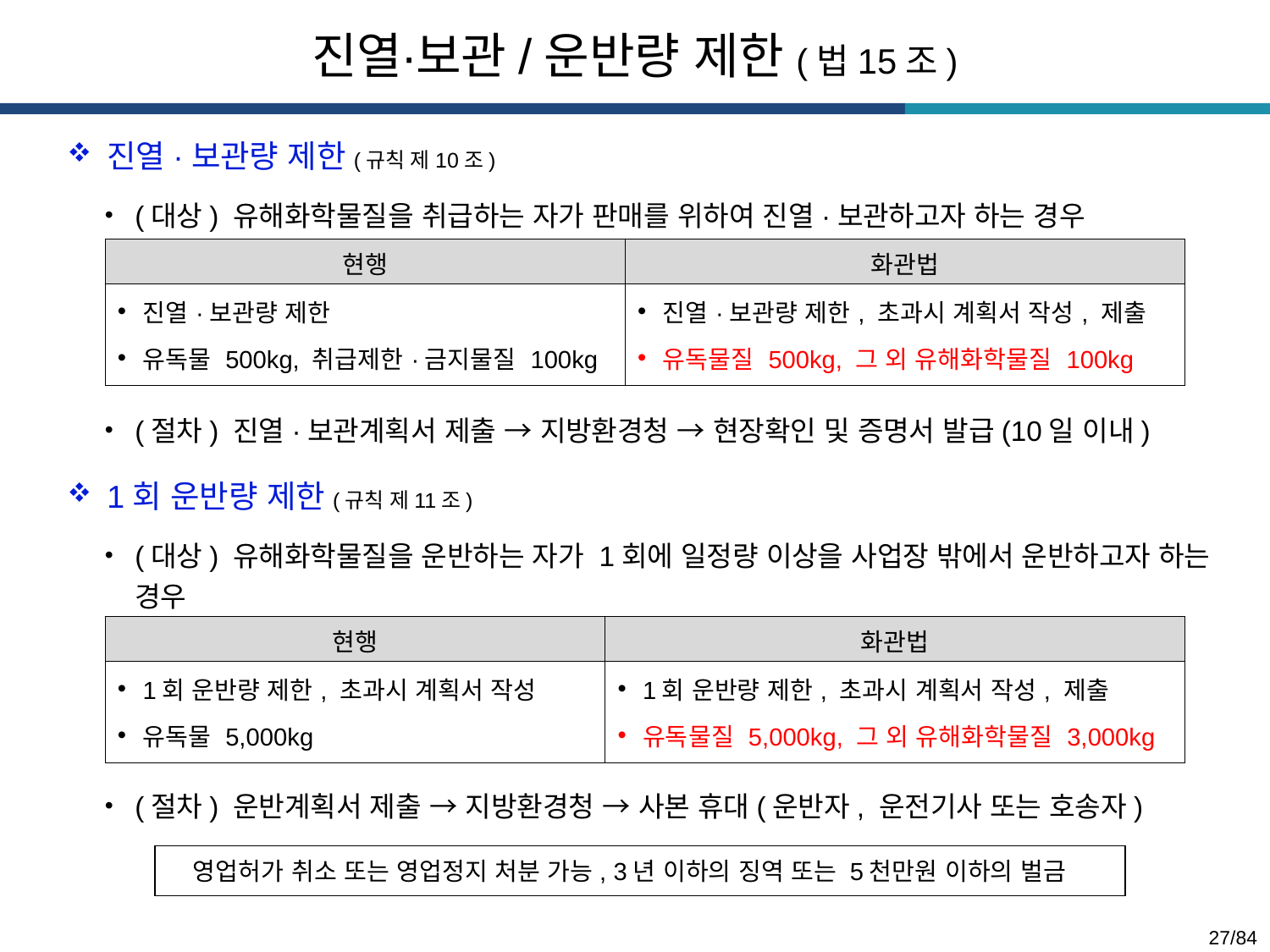

진열∙보관/운반량 제한(법15조)
진열·보관량 제한(규칙 제10조)
(대상) 유해화학물질을 취급하는 자가 판매를 위하여 진열·보관하고자 하는 경우

(절차) 진열·보관계획서 제출 → 지방환경청 → 현장확인 및 증명서 발급(10일 이내)
| 현행 | 화관법 |
| --- | --- |
| 진열·보관량 제한 유독물 500kg, 취급제한·금지물질 100kg | 진열·보관량 제한, 초과시 계획서 작성, 제출 유독물질 500kg, 그 외 유해화학물질 100kg |
1회 운반량 제한(규칙 제11조)
(대상) 유해화학물질을 운반하는 자가 1회에 일정량 이상을 사업장 밖에서 운반하고자 하는 경우

(절차) 운반계획서 제출 → 지방환경청 → 사본 휴대(운반자, 운전기사 또는 호송자)
| 현행 | 화관법 |
| --- | --- |
| 1회 운반량 제한, 초과시 계획서 작성 유독물 5,000kg | 1회 운반량 제한, 초과시 계획서 작성, 제출 유독물질 5,000kg, 그 외 유해화학물질 3,000kg |
영업허가 취소 또는 영업정지 처분 가능, 3년 이하의 징역 또는 5천만원 이하의 벌금